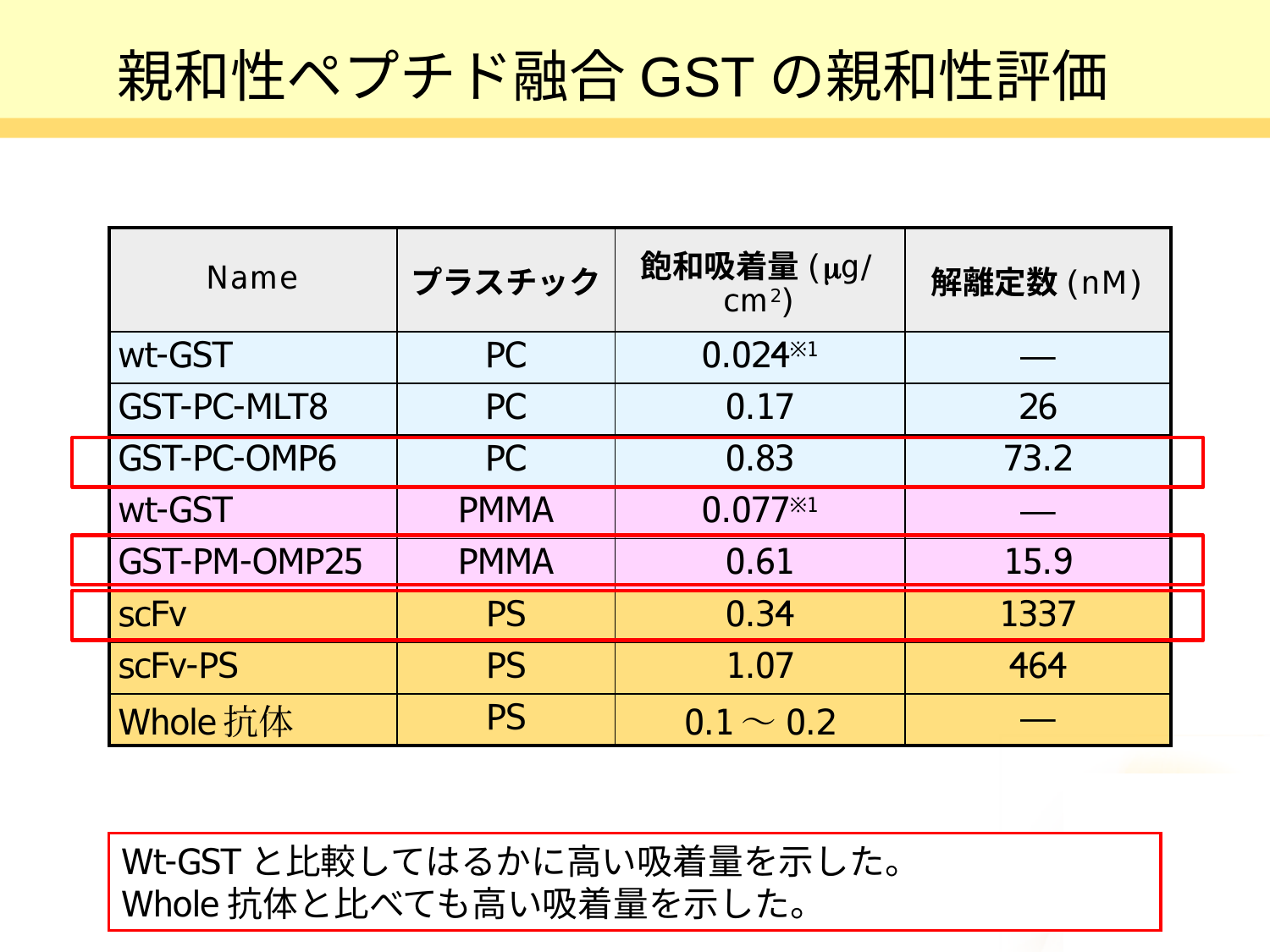

親和性ペプチド融合GSTの親和性評価
| Name | プラスチック | 飽和吸着量(μg/cm2) | 解離定数(nM) |
| --- | --- | --- | --- |
| wt-GST | PC | 0.024※1 | ― |
| GST-PC-MLT8 | PC | 0.17 | 26 |
| GST-PC-OMP6 | PC | 0.83 | 73.2 |
| wt-GST | PMMA | 0.077※1 | ― |
| GST-PM-OMP25 | PMMA | 0.61 | 15.9 |
| scFv | PS | 0.34 | 1337 |
| scFv-PS | PS | 1.07 | 464 |
| Whole抗体 | PS | 0.1～0.2 | ― |

Wt-GSTと比較してはるかに高い吸着量を示した。
Whole抗体と比べても高い吸着量を示した。